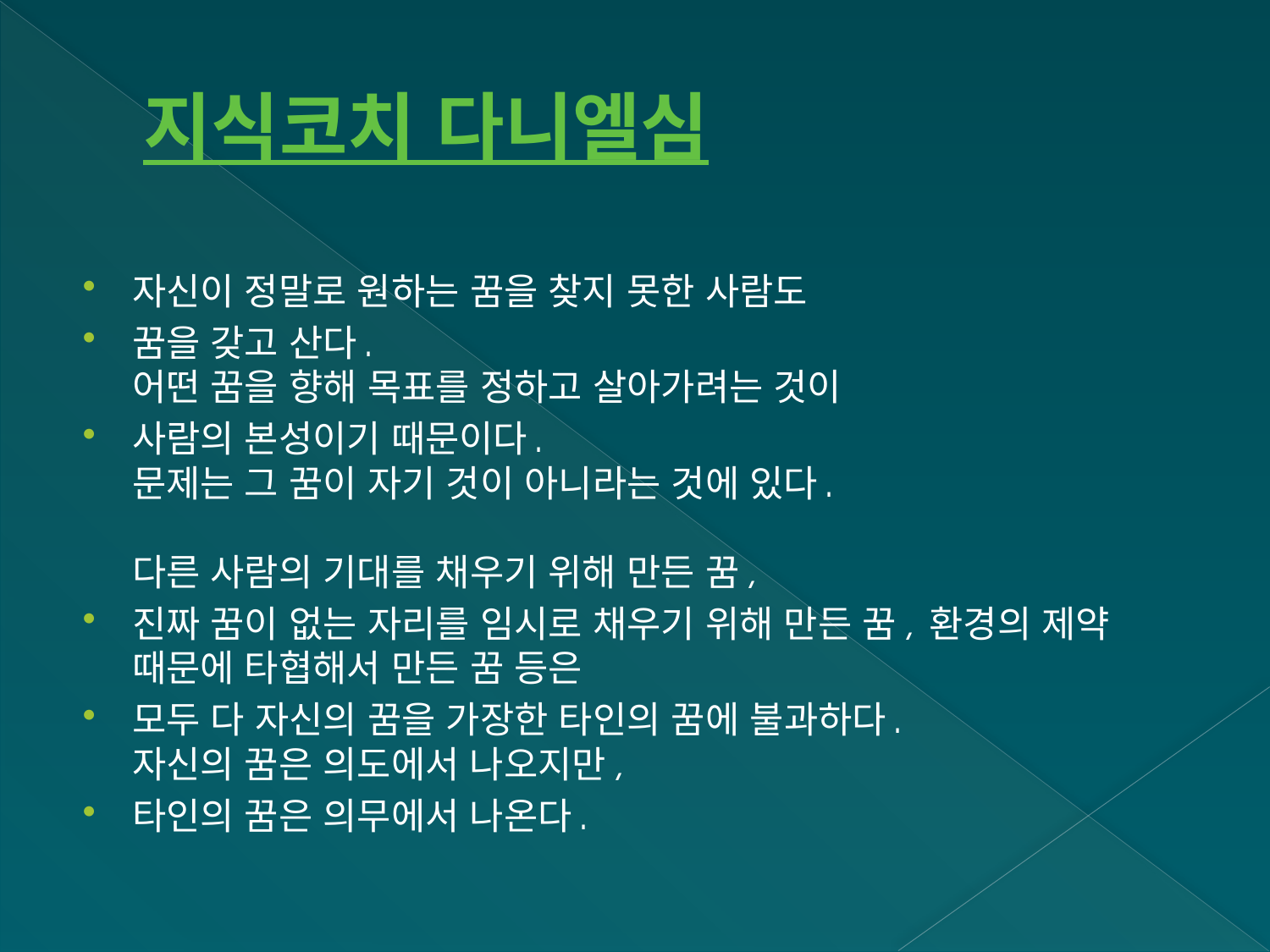

# 지식코치 다니엘심
자신이 정말로 원하는 꿈을 찾지 못한 사람도
꿈을 갖고 산다.
어떤 꿈을 향해 목표를 정하고 살아가려는 것이
사람의 본성이기 때문이다.  
문제는 그 꿈이 자기 것이 아니라는 것에 있다.
다른 사람의 기대를 채우기 위해 만든 꿈,
진짜 꿈이 없는 자리를 임시로 채우기 위해 만든 꿈, 환경의 제약 때문에 타협해서 만든 꿈 등은
모두 다 자신의 꿈을 가장한 타인의 꿈에 불과하다.
자신의 꿈은 의도에서 나오지만,
타인의 꿈은 의무에서 나온다.